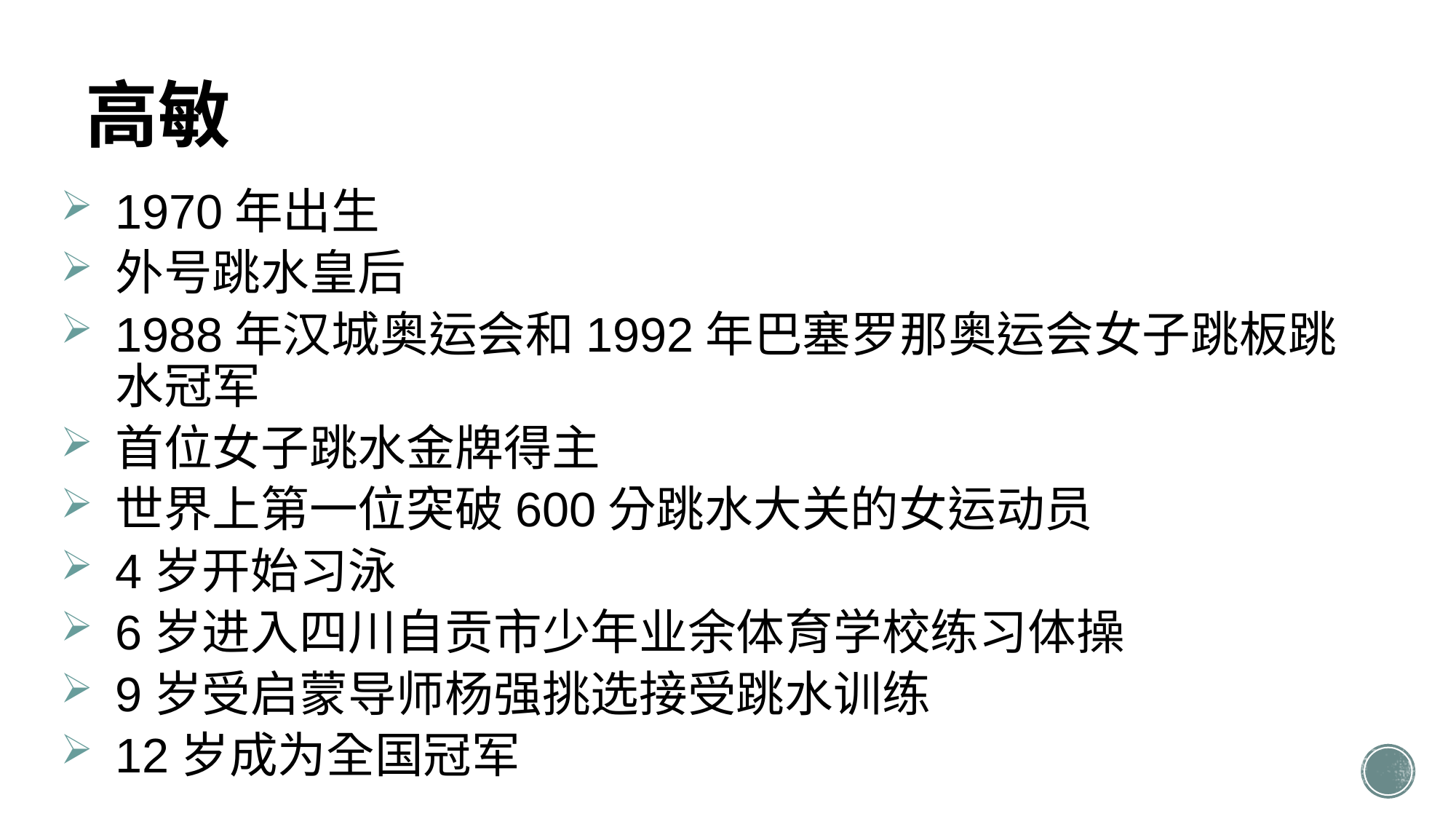

# 高敏
1970年出生
外号跳水皇后
1988年汉城奥运会和1992年巴塞罗那奥运会女子跳板跳水冠军
首位女子跳水金牌得主
世界上第一位突破600分跳水大关的女运动员
4岁开始习泳
6岁进入四川自贡市少年业余体育学校练习体操
9岁受启蒙导师杨强挑选接受跳水训练
12岁成为全国冠军